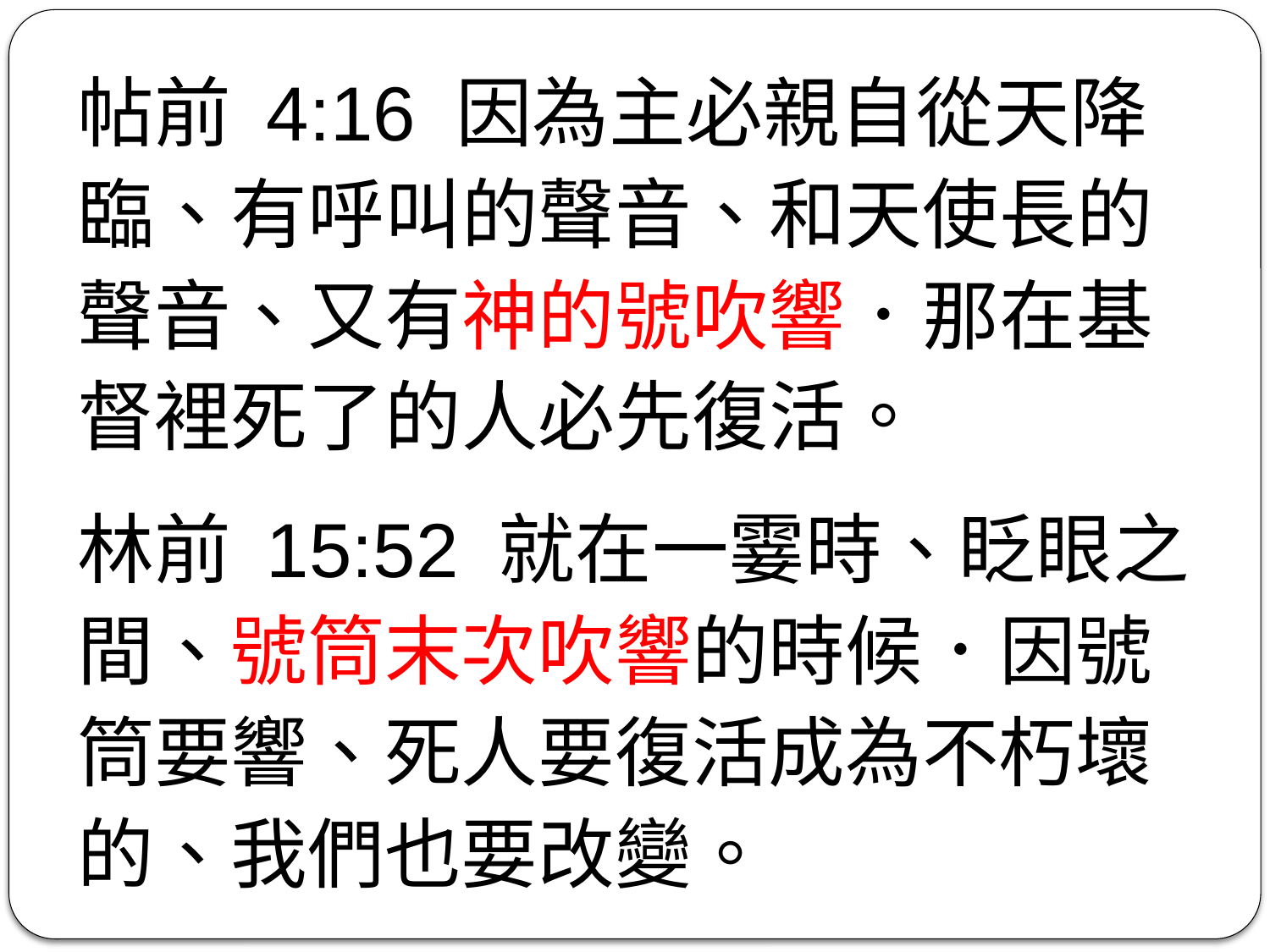

帖前 4:16 因為主必親自從天降臨、有呼叫的聲音、和天使長的聲音、又有神的號吹響．那在基督裡死了的人必先復活。
林前 15:52 就在一霎時、眨眼之間、號筒末次吹響的時候．因號筒要響、死人要復活成為不朽壞的、我們也要改變。